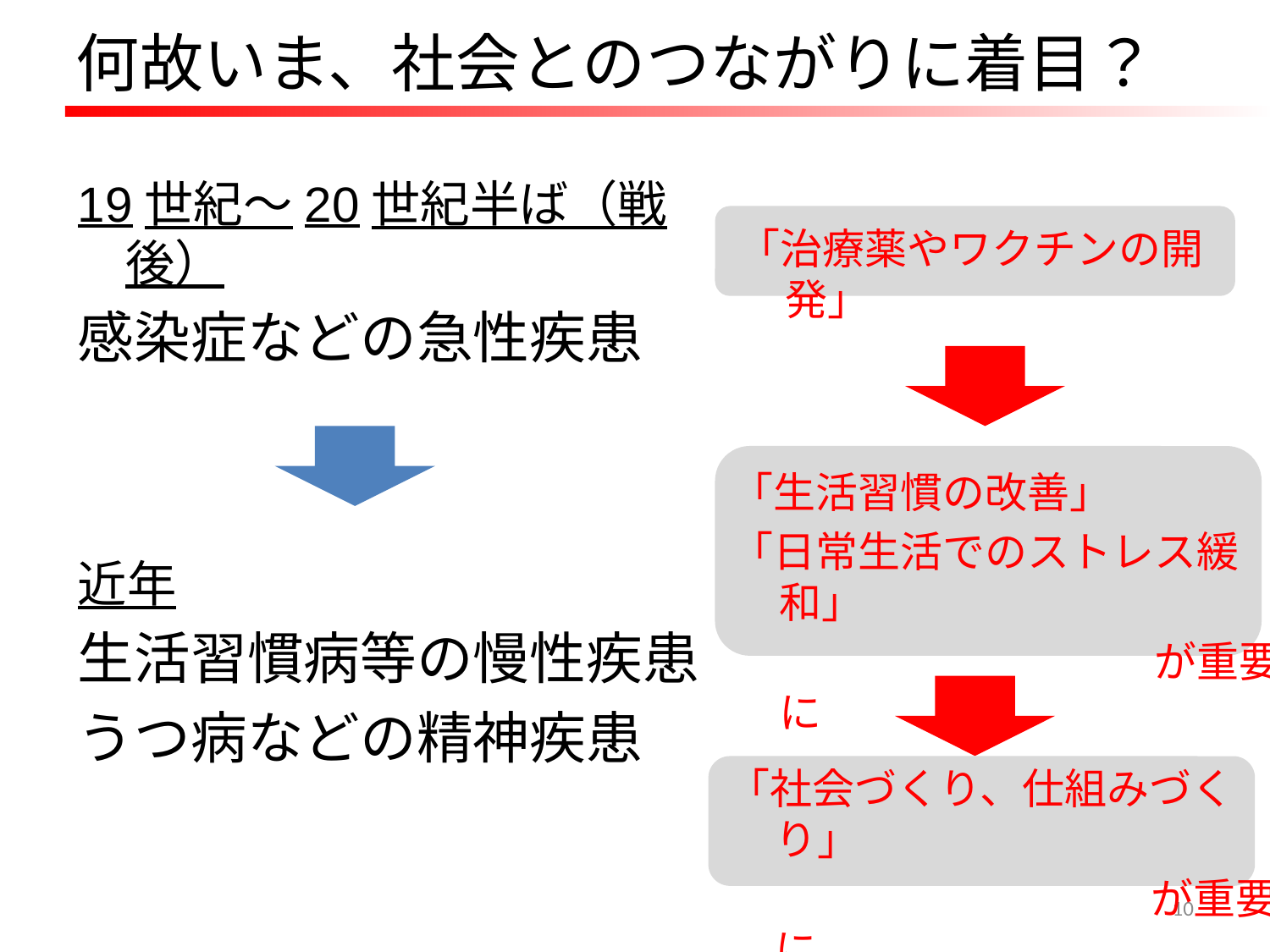

何故いま、社会とのつながりに着目？

19世紀～20世紀半ば（戦後）
感染症などの急性疾患

近年
生活習慣病等の慢性疾患
うつ病などの精神疾患

「治療薬やワクチンの開発」

「生活習慣の改善」
「日常生活でのストレス緩和」
　　　　　　　　　　が重要に

「社会づくり、仕組みづくり」
　　　　　　　　　　が重要に

10